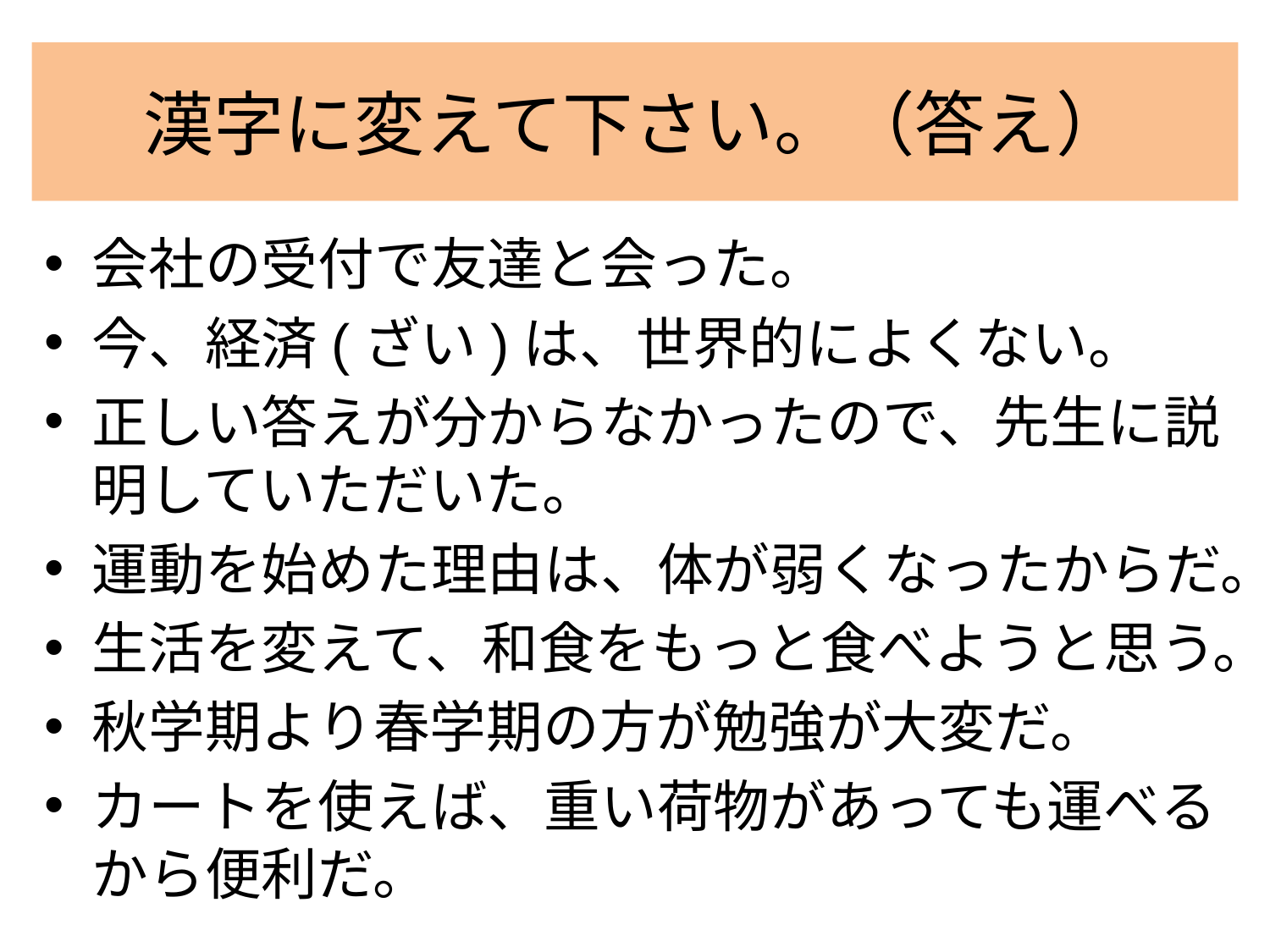

# 漢字に変えて下さい。（答え）
会社の受付で友達と会った。
今、経済(ざい)は、世界的によくない。
正しい答えが分からなかったので、先生に説明していただいた。
運動を始めた理由は、体が弱くなったからだ。
生活を変えて、和食をもっと食べようと思う。
秋学期より春学期の方が勉強が大変だ。
カートを使えば、重い荷物があっても運べるから便利だ。